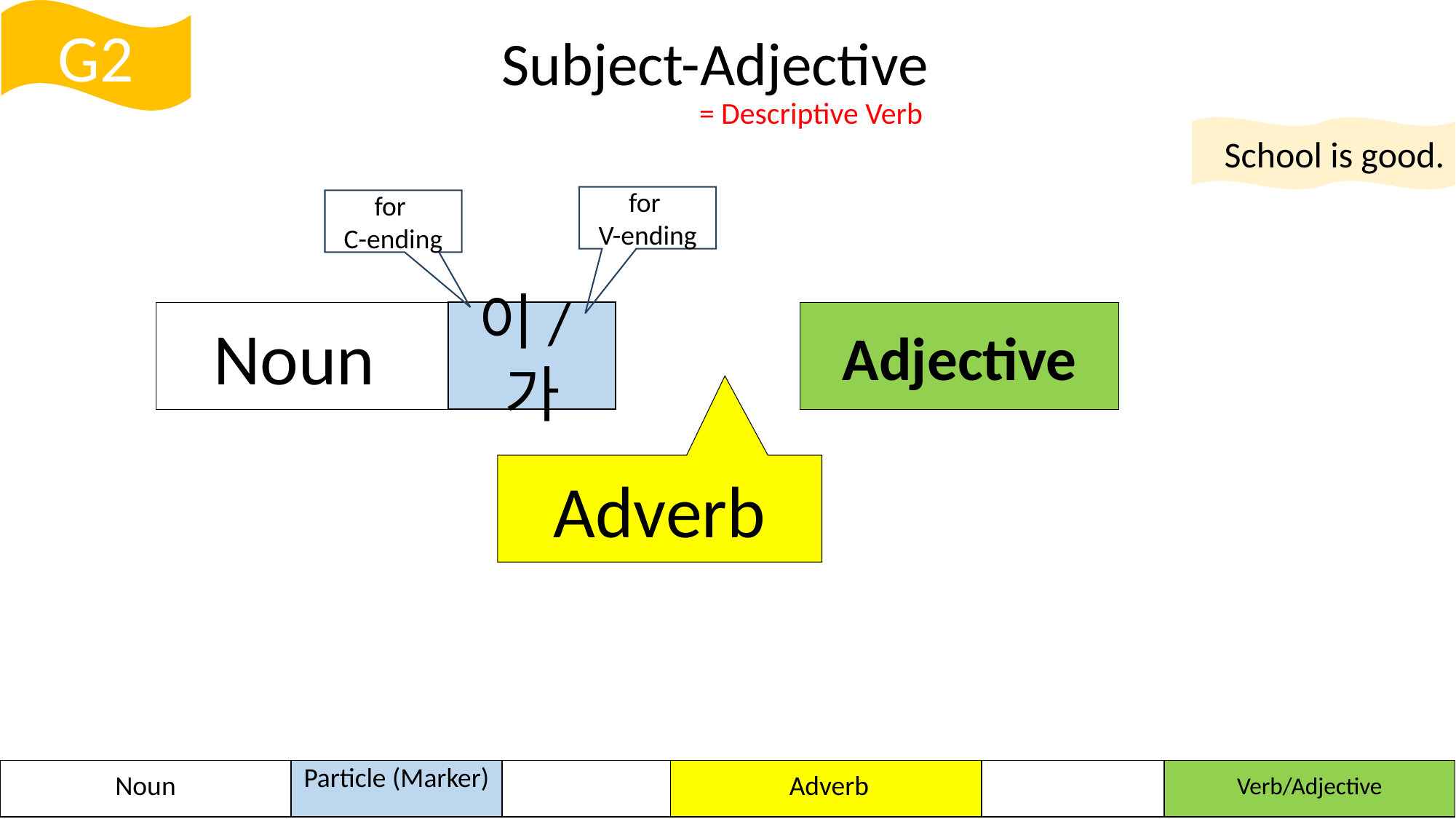

G2
Subject-Adjective
= Descriptive Verb
School is good.
for
V-ending
for
C-ending
Noun
Adjective
이/가
Adverb
| Noun | Particle (Marker) |  | Adverb |  | Verb/Adjective |
| --- | --- | --- | --- | --- | --- |